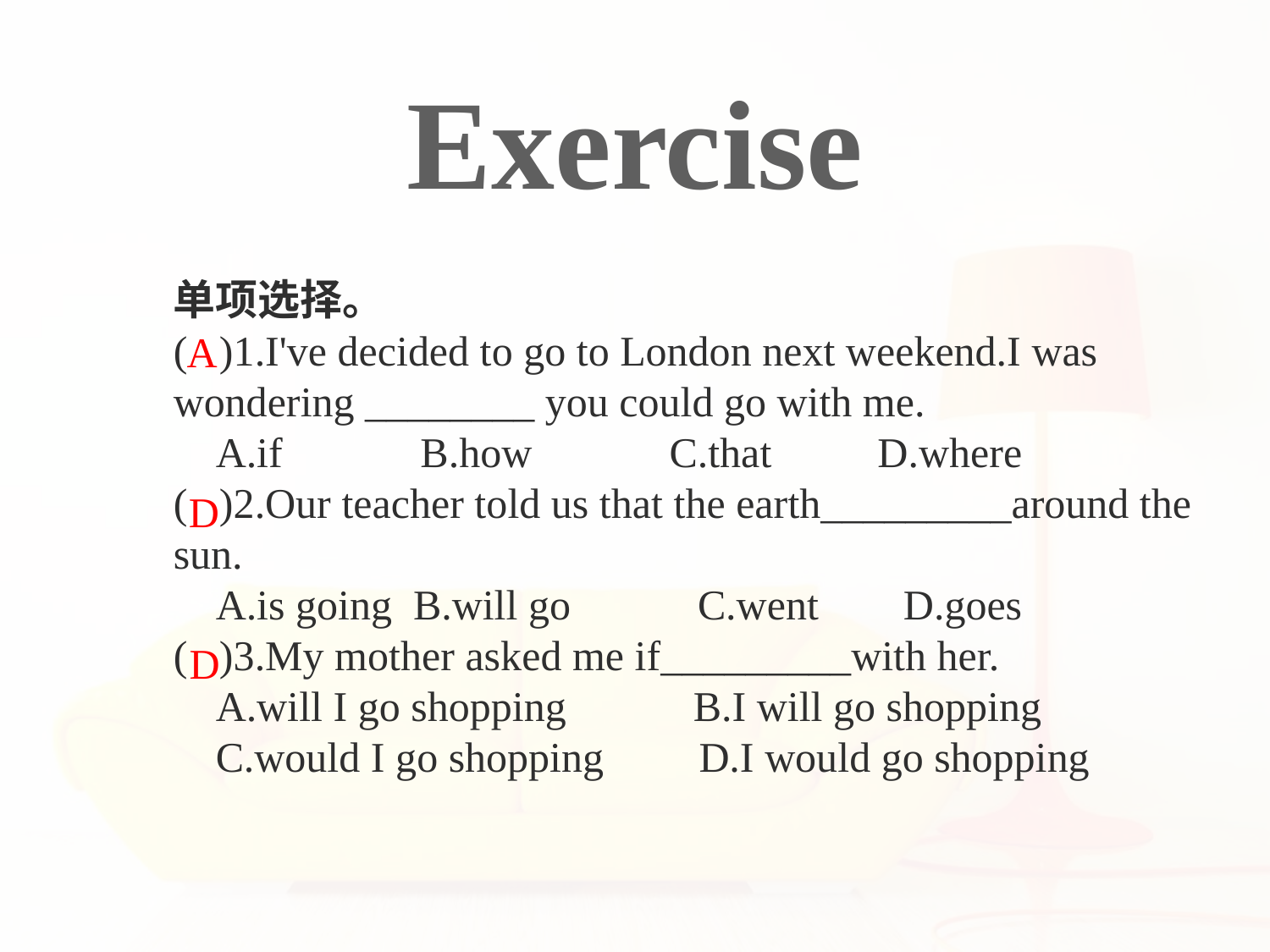

Exercise
单项选择。
(   )1.I've decided to go to London next weekend.I was wondering ________ you could go with me.
    A.if             B.how             C.that          D.where
(   )2.Our teacher told us that the earth_________around the sun.
    A.is going  B.will go            C.went        D.goes
(   )3.My mother asked me if_________with her.
    A.will I go shopping            B.I will go shopping
    C.would I go shopping         D.I would go shopping
A
D
D